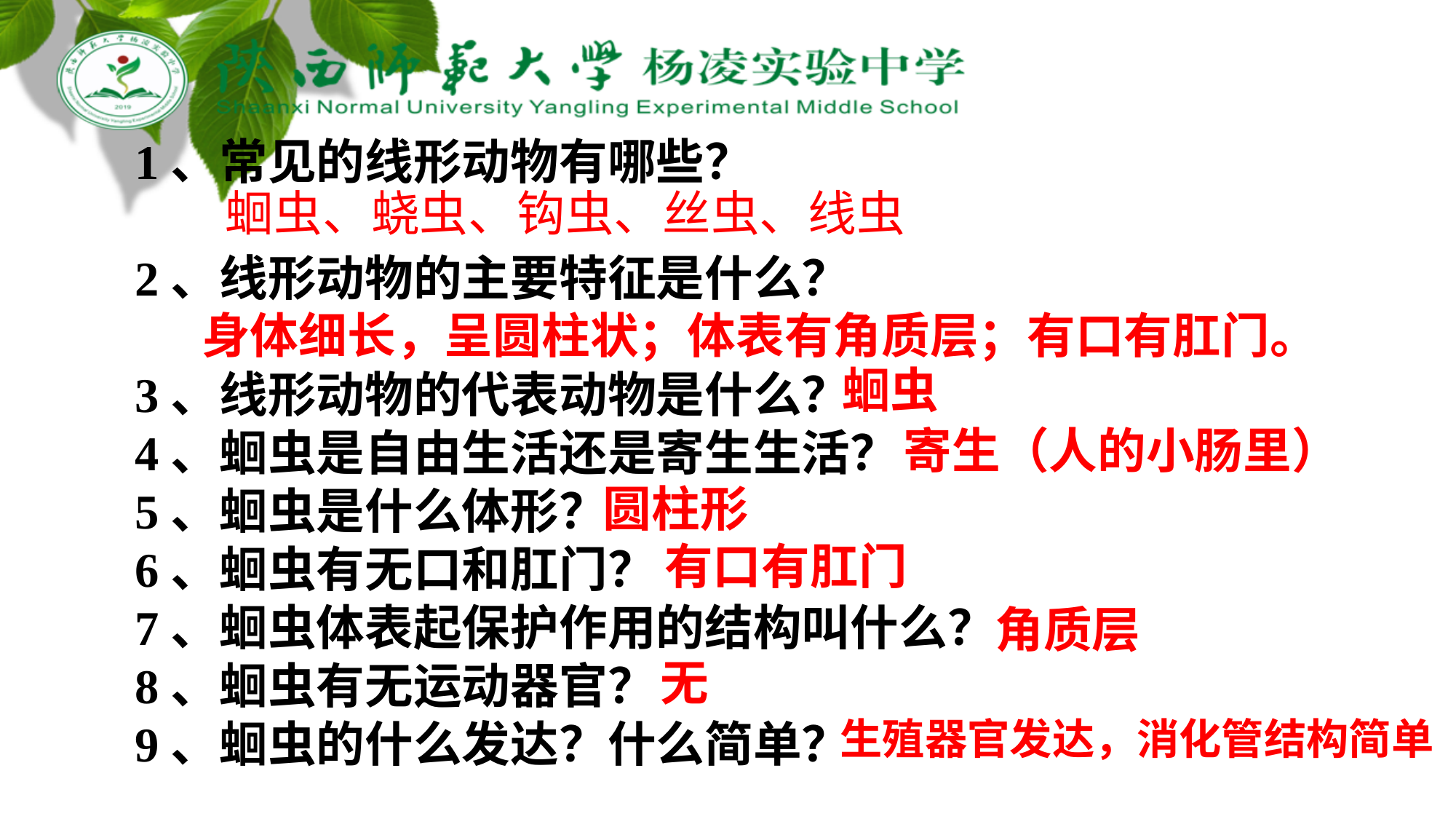

1、常见的线形动物有哪些？

2、线形动物的主要特征是什么？

3、线形动物的代表动物是什么？
4、蛔虫是自由生活还是寄生生活？
5、蛔虫是什么体形？
6、蛔虫有无口和肛门？
7、蛔虫体表起保护作用的结构叫什么？
8、蛔虫有无运动器官？
9、蛔虫的什么发达？什么简单？

蛔虫、蛲虫、钩虫、丝虫、线虫
身体细长，呈圆柱状；体表有角质层；有口有肛门。
蛔虫
寄生（人的小肠里）
圆柱形
有口有肛门
角质层
无
生殖器官发达，消化管结构简单